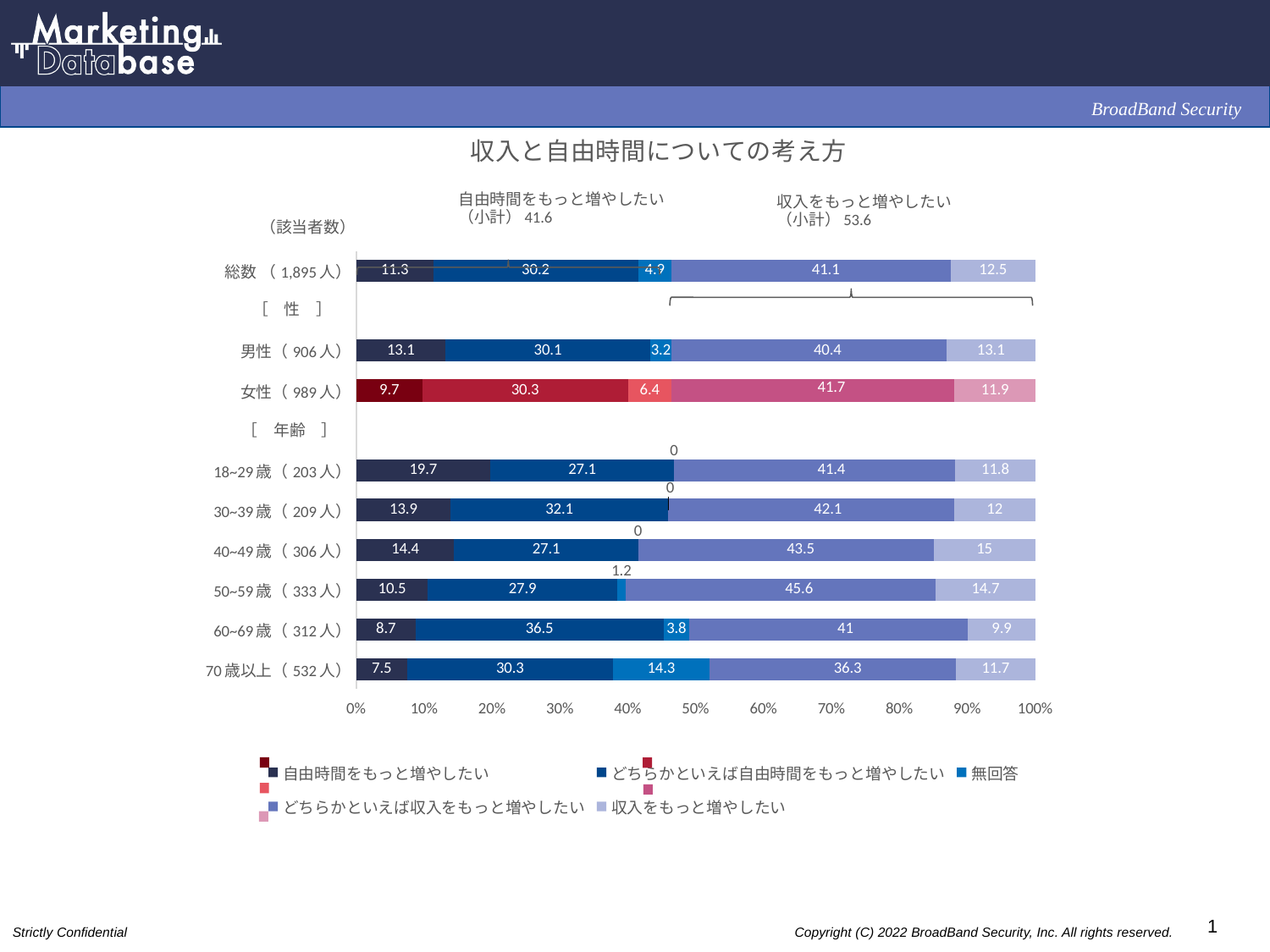

### Chart: 収入と自由時間についての考え方

| Category | 自由時間をもっと増やしたい | どちらかといえば自由時間をもっと増やしたい | 無回答 | どちらかといえば収入をもっと増やしたい | 収入をもっと増やしたい |
|---|---|---|---|---|---|
| 総数 （1,895人） | 11.3 | 30.2 | 4.9 | 41.1 | 12.5 |
|  | None | None | None | None | None |
| 男性（906人） | 13.1 | 30.1 | 3.2 | 40.4 | 13.1 |
| 女性（989人） | 9.7 | 30.3 | 6.4 | 41.7 | 11.9 |
|  | None | None | None | None | None |
| 18~29歳（203人） | 19.7 | 27.1 | 0.0 | 41.4 | 11.8 |
| 30~39歳（209人） | 13.9 | 32.1 | 0.0 | 42.1 | 12.0 |
| 40~49歳（306人） | 14.4 | 27.1 | 0.0 | 43.5 | 15.0 |
| 50~59歳（333人） | 10.5 | 27.9 | 1.2 | 45.6 | 14.7 |
| 60~69歳（312人） | 8.7 | 36.5 | 3.8 | 41.0 | 9.9 |
| 70歳以上（532人） | 7.5 | 30.3 | 14.3 | 36.3 | 11.7 |